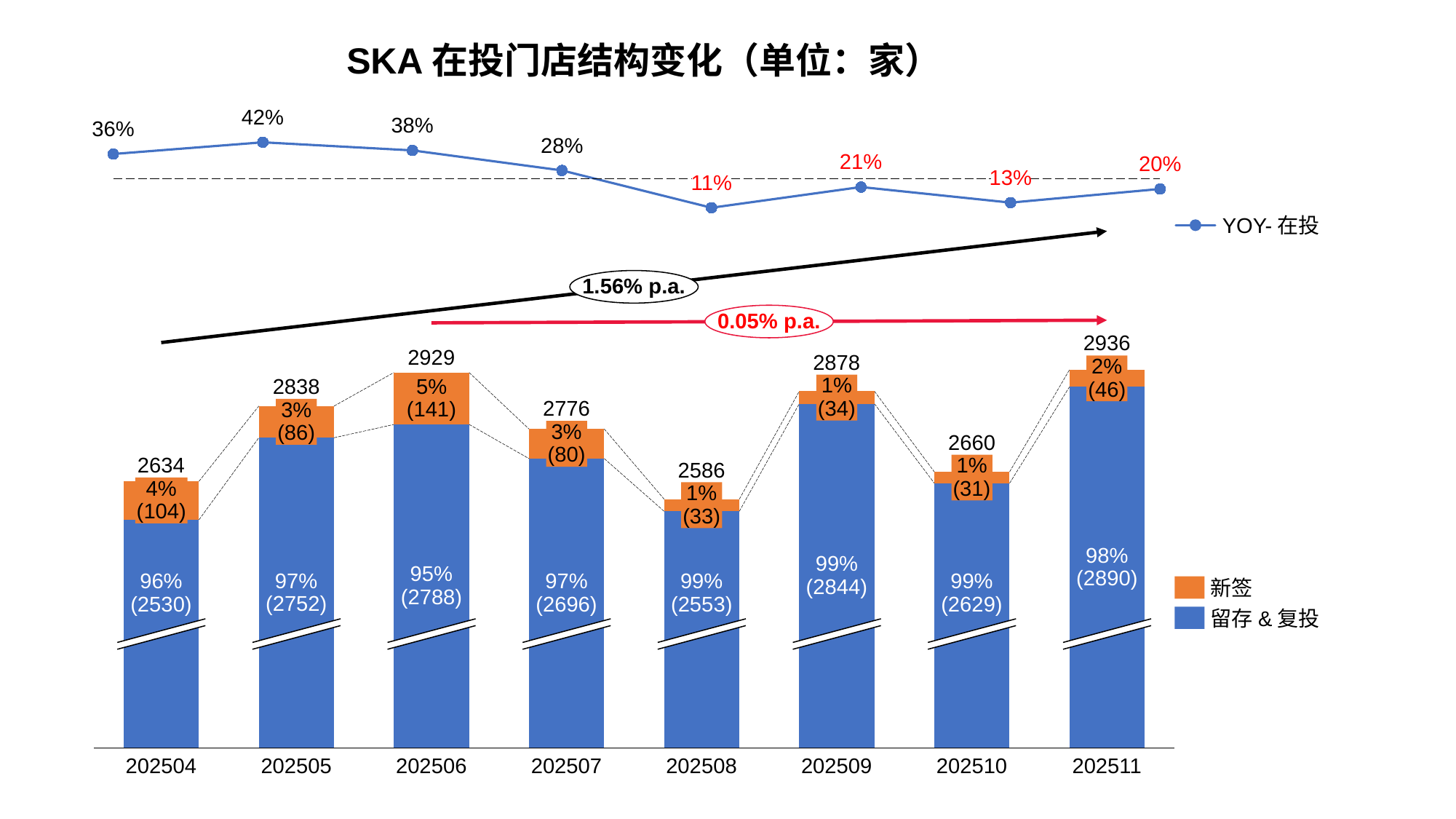

SKA在投门店结构变化（单位：家）
42%
38%
36%

### Chart

| Category |  |
|---|---|
28%
21%
20%
13%
11%
YOY-在投

1.56% p.a.
0.05% p.a.
2936
2929
2878
2%
(46)

### Chart

| Category |  |  |
|---|---|---|
1%
(34)
5%
(141)
2838
2776
3%
(86)
3%
(80)
2660
2634
1%
(31)
2586
4%
(104)
1%
(33)
98%
(2890)
99%
(2844)
95%
(2788)
97%
(2752)
96%
(2530)
97%
(2696)
99%
(2553)
99%
(2629)

新签

留存&复投

202504
202505
202506
202507
202508
202509
202510
202511